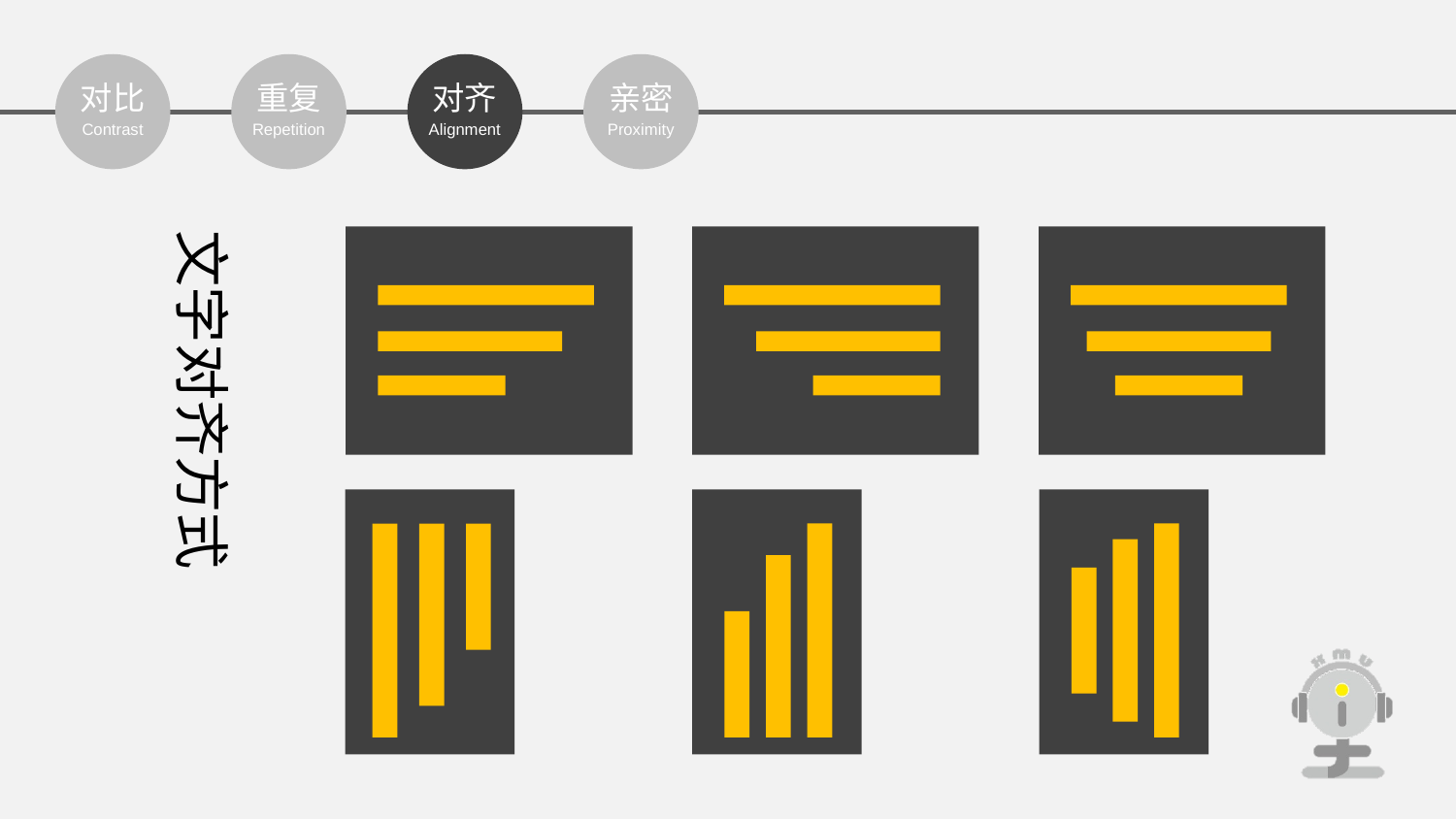

对比
Contrast

对齐
Alignment

亲密
Proximity
重复
Repetition
文字对齐方式